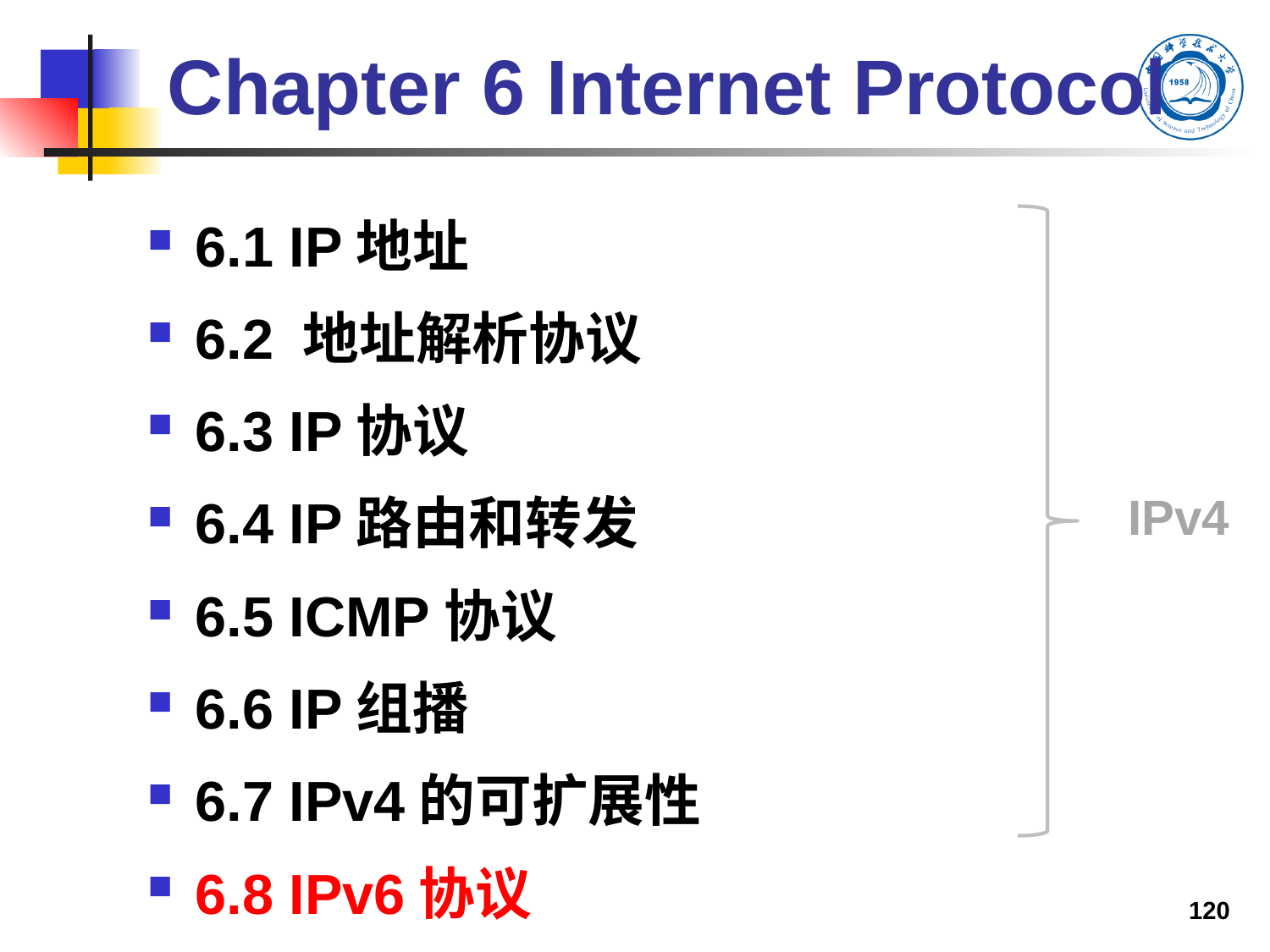

Chapter 6 Internet Protocol
6.1 IP地址
6.2 地址解析协议
6.3 IP协议
6.4 IP路由和转发
6.5 ICMP协议
6.6 IP组播
6.7 IPv4的可扩展性
6.8 IPv6协议

IPv4
120